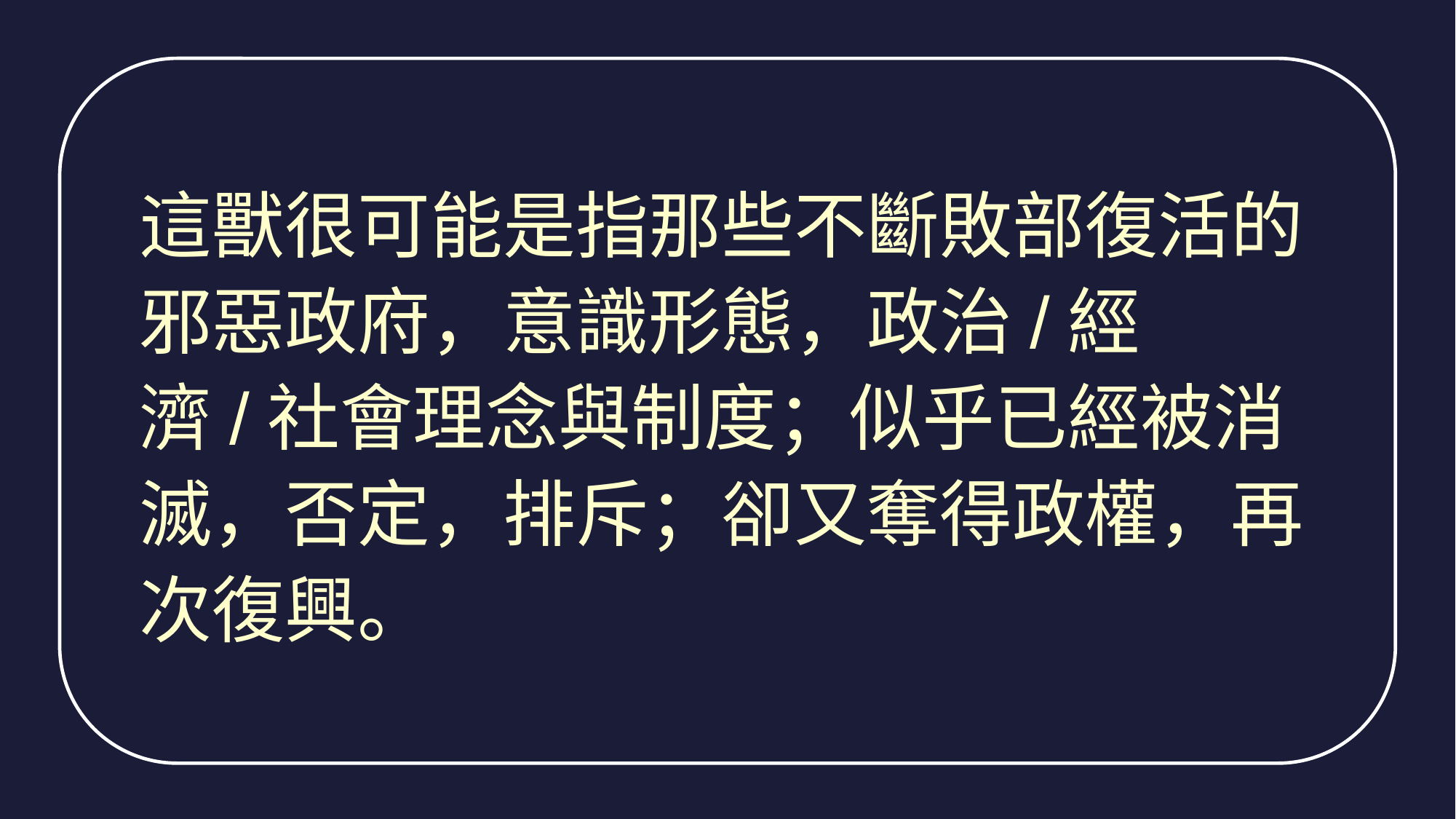

這獸很可能是指那些不斷敗部復活的邪惡政府，意識形態，政治/經濟/社會理念與制度；似乎已經被消滅，否定，排斥；卻又奪得政權，再次復興。